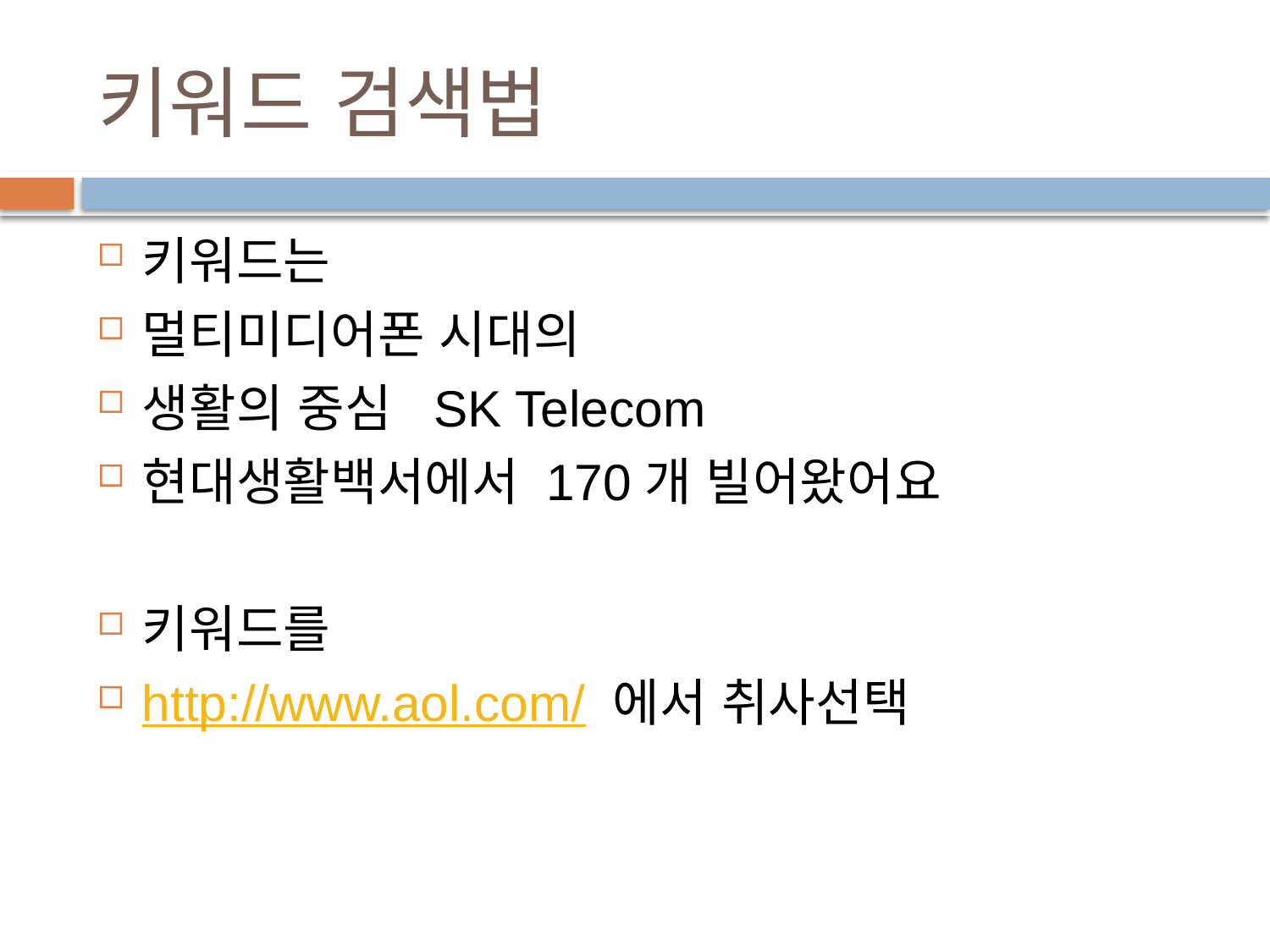

# 키워드 검색법
키워드는
멀티미디어폰 시대의
생활의 중심  SK Telecom
현대생활백서에서 170개 빌어왔어요

키워드를
http://www.aol.com/ 에서 취사선택